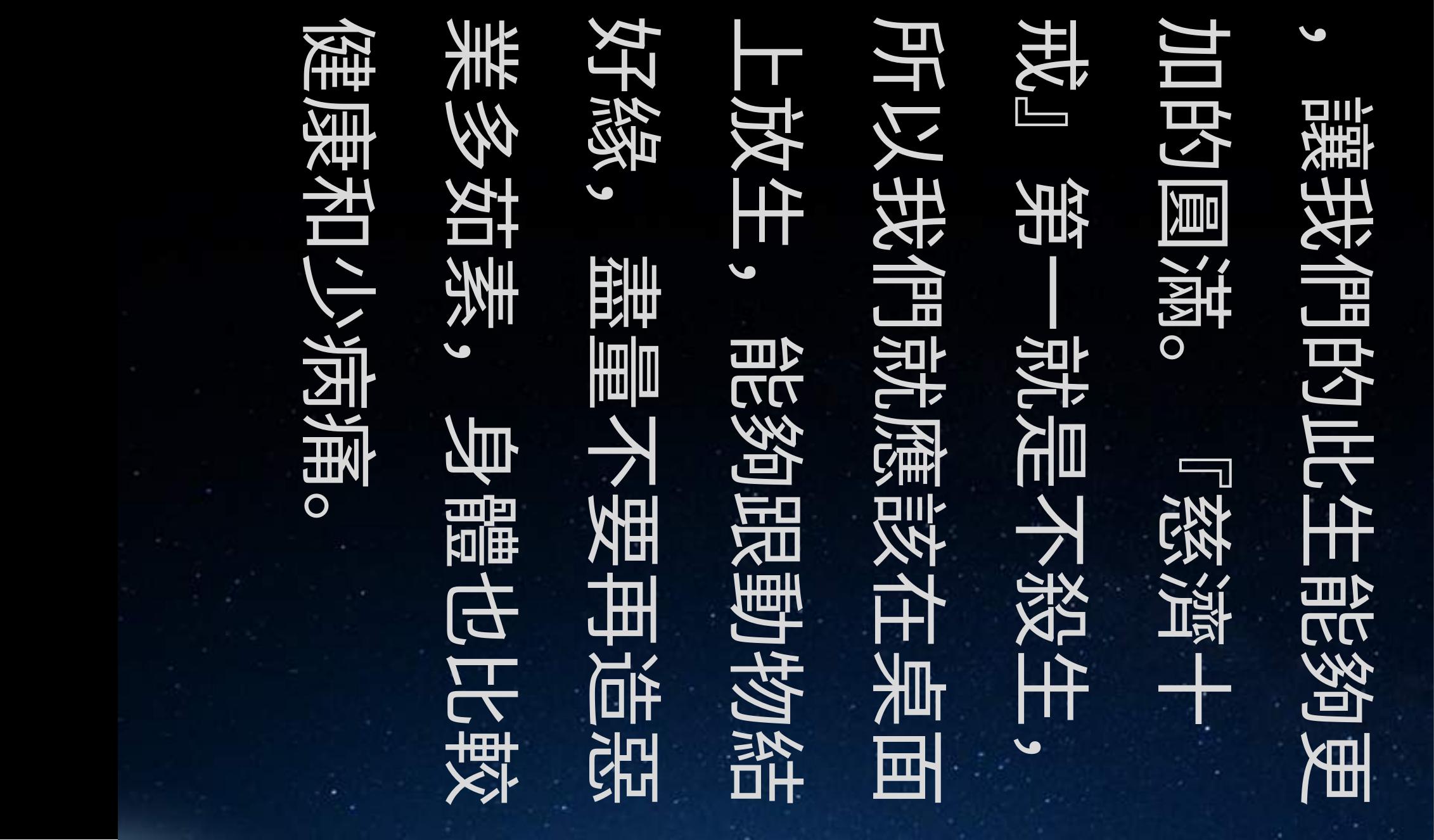

，讓我們的此生能夠更加的圓滿。『慈濟十戒』第一就是不殺生，所以我們就應該在桌面上放生，能夠跟動物結好緣，盡量不要再造惡業多茹素，身體也比較健康和少病痛。